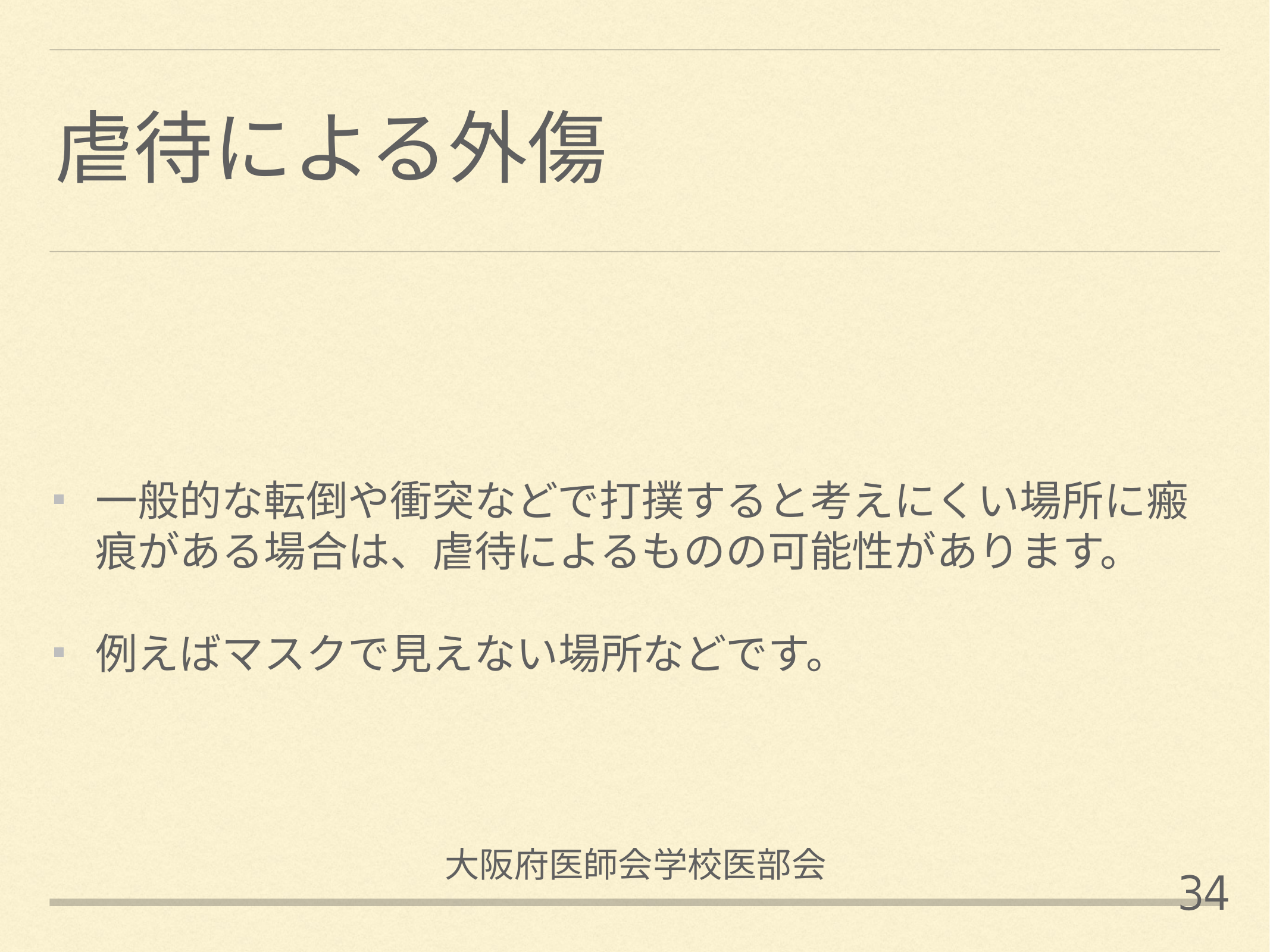

# 虐待による外傷
一般的な転倒や衝突などで打撲すると考えにくい場所に瘢痕がある場合は、虐待によるものの可能性があります。
例えばマスクで見えない場所などです。
大阪府医師会学校医部会
34